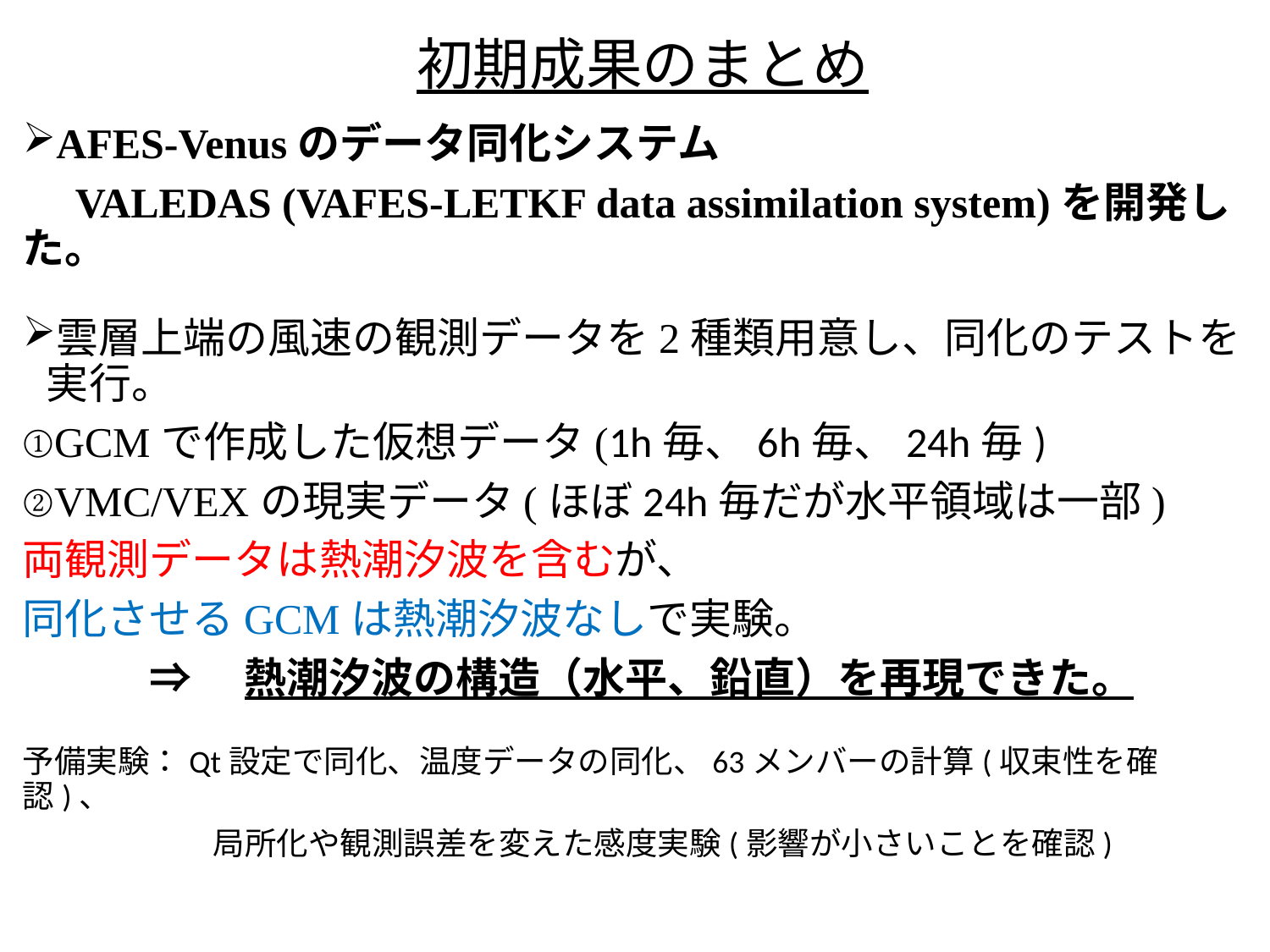

# 初期成果のまとめ
AFES-Venusのデータ同化システム
　VALEDAS (VAFES-LETKF data assimilation system)を開発した。

雲層上端の風速の観測データを2種類用意し、同化のテストを実行。
①GCMで作成した仮想データ(1h毎、6h毎、24h毎)
②VMC/VEXの現実データ(ほぼ24h毎だが水平領域は一部)
両観測データは熱潮汐波を含むが、
同化させるGCMは熱潮汐波なしで実験。
	⇒　熱潮汐波の構造（水平、鉛直）を再現できた。

予備実験：Qt設定で同化、温度データの同化、63メンバーの計算(収束性を確認)、
	　　局所化や観測誤差を変えた感度実験(影響が小さいことを確認)